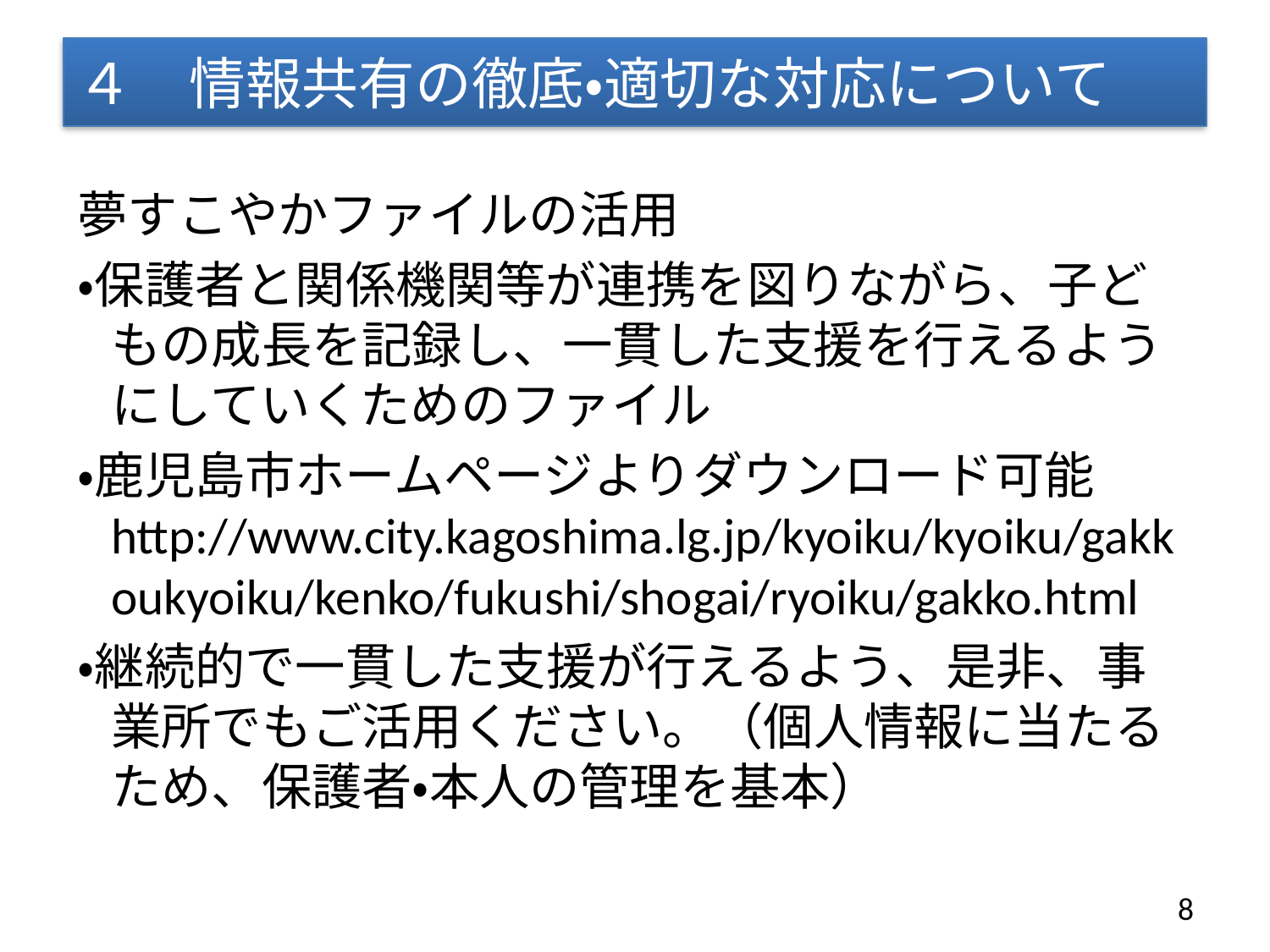

# ４　情報共有の徹底・適切な対応について
夢すこやかファイルの活用
・保護者と関係機関等が連携を図りながら、子どもの成長を記録し、一貫した支援を行えるようにしていくためのファイル
・鹿児島市ホームページよりダウンロード可能　http://www.city.kagoshima.lg.jp/kyoiku/kyoiku/gakkoukyoiku/kenko/fukushi/shogai/ryoiku/gakko.html
・継続的で一貫した支援が行えるよう、是非、事業所でもご活用ください。（個人情報に当たるため、保護者・本人の管理を基本）

8